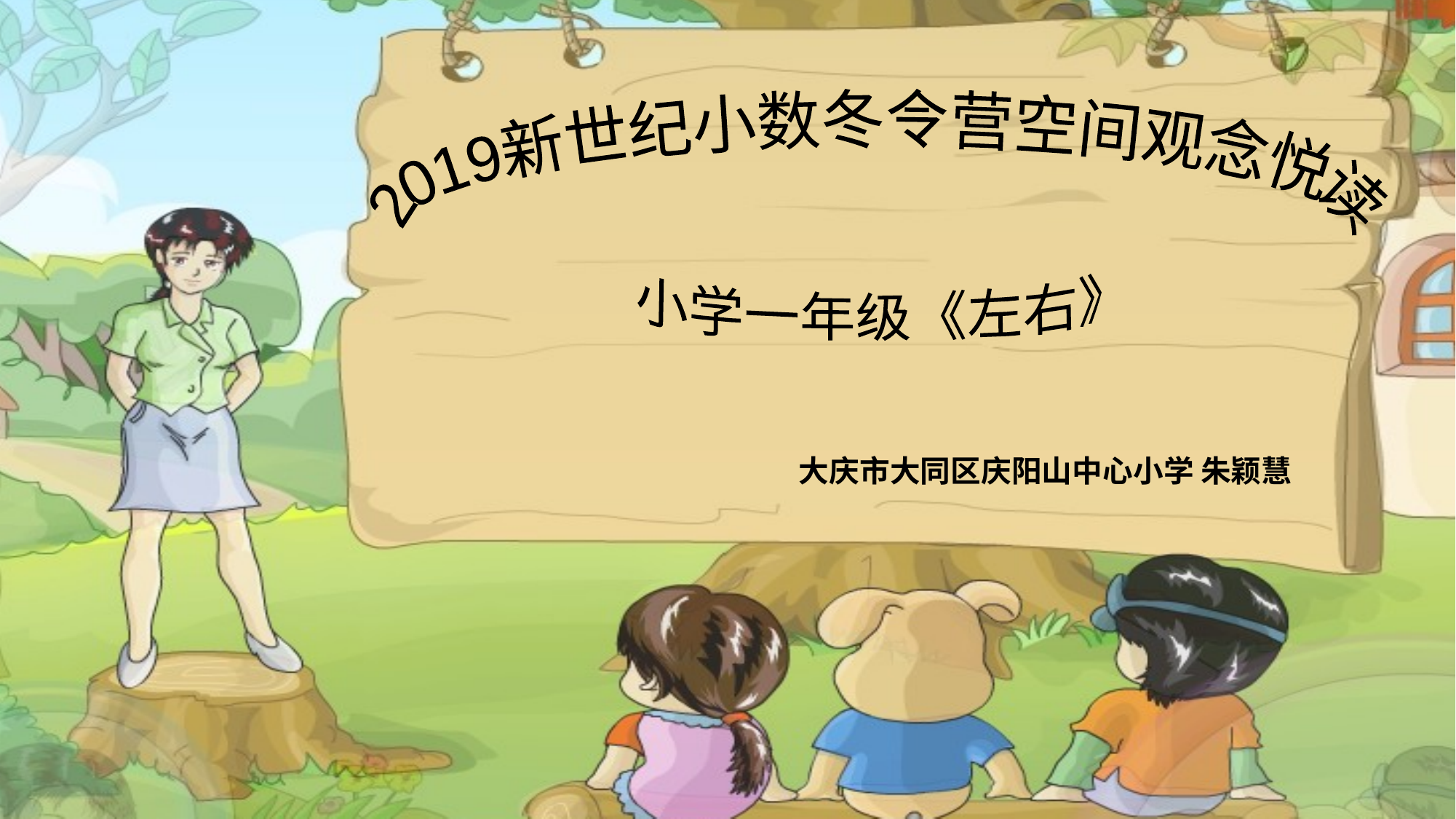

2019新世纪小数冬令营空间观念悦读
小学一年级《左右》
大庆市大同区庆阳山中心小学 朱颖慧